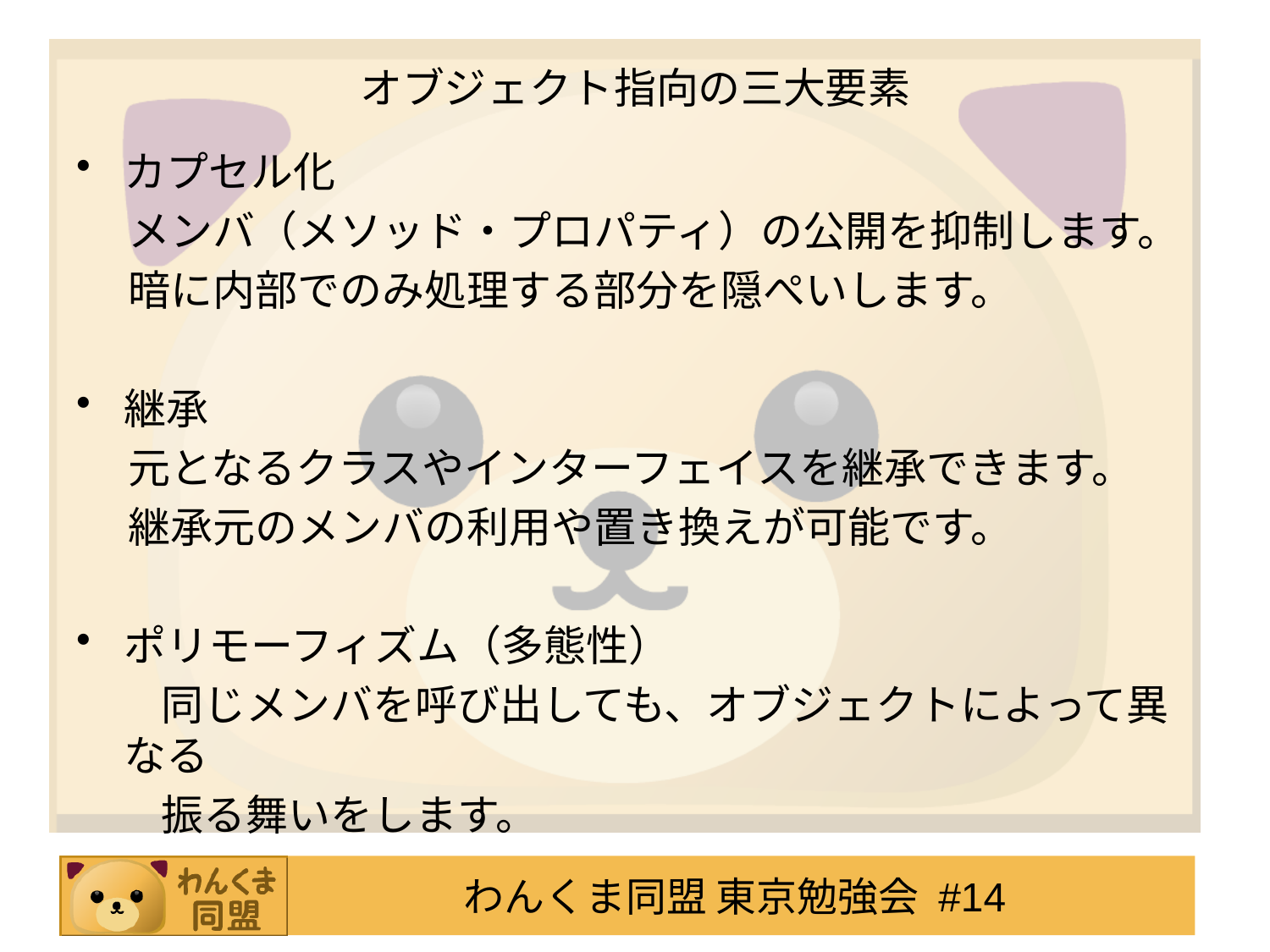

# オブジェクト指向の三大要素
カプセル化
　 メンバ（メソッド・プロパティ）の公開を抑制します。
　 暗に内部でのみ処理する部分を隠ぺいします。

継承
　 元となるクラスやインターフェイスを継承できます。
　 継承元のメンバの利用や置き換えが可能です。

ポリモーフィズム（多態性）
　　同じメンバを呼び出しても、オブジェクトによって異なる
　　振る舞いをします。